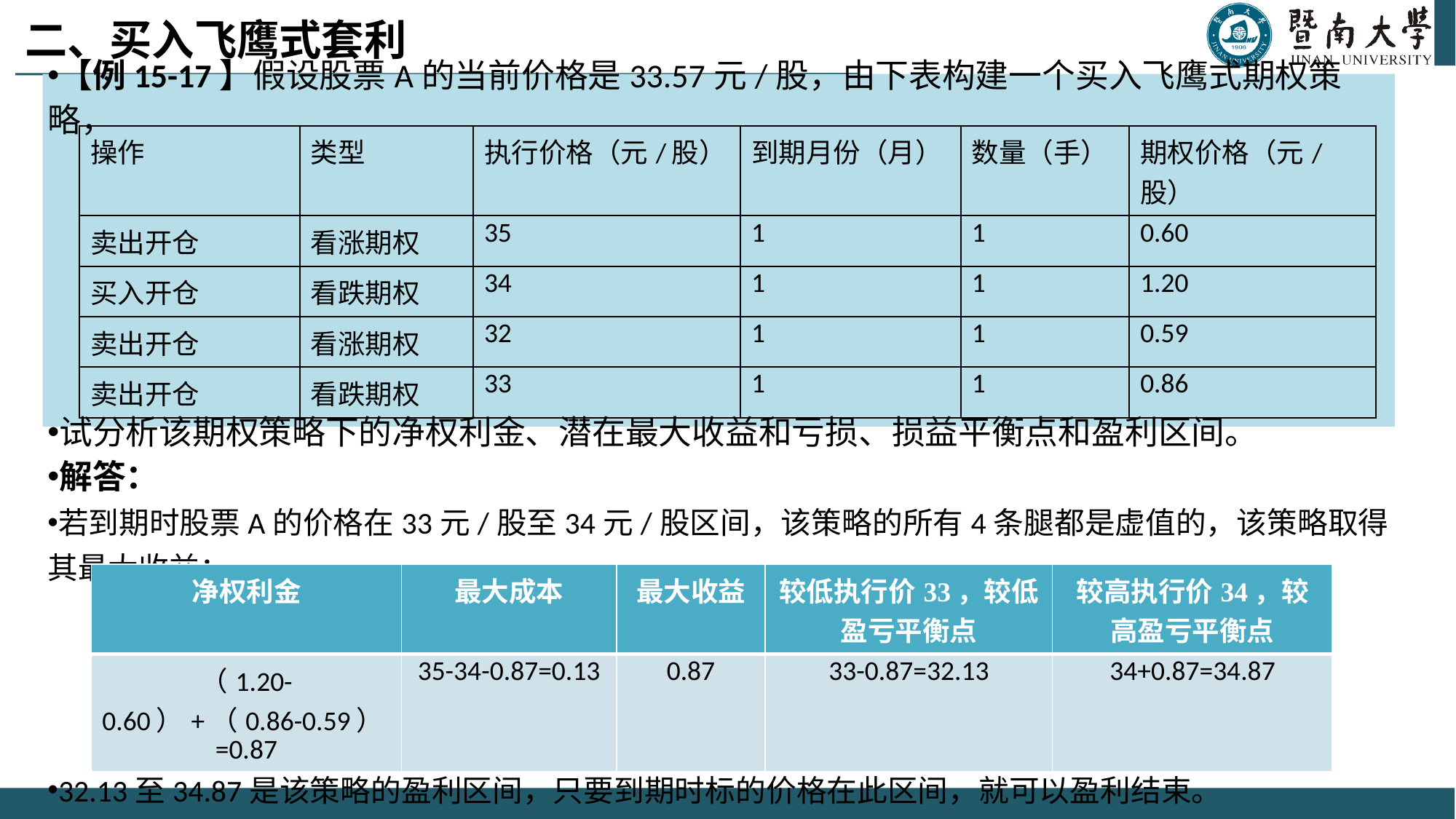

二、买入飞鹰式套利

【例15-17】假设股票A的当前价格是33.57元/股，由下表构建一个买入飞鹰式期权策略，

试分析该期权策略下的净权利金、潜在最大收益和亏损、损益平衡点和盈利区间。
解答：
若到期时股票A的价格在33元/股至34元/股区间，该策略的所有4条腿都是虚值的，该策略取得其最大收益；

32.13至34.87是该策略的盈利区间，只要到期时标的价格在此区间，就可以盈利结束。

| 操作 | 类型 | 执行价格（元/股） | 到期月份（月） | 数量（手） | 期权价格（元/股） |
| --- | --- | --- | --- | --- | --- |
| 卖出开仓 | 看涨期权 | 35 | 1 | 1 | 0.60 |
| 买入开仓 | 看跌期权 | 34 | 1 | 1 | 1.20 |
| 卖出开仓 | 看涨期权 | 32 | 1 | 1 | 0.59 |
| 卖出开仓 | 看跌期权 | 33 | 1 | 1 | 0.86 |
| 净权利金 | 最大成本 | 最大收益 | 较低执行价33，较低盈亏平衡点 | 较高执行价34，较高盈亏平衡点 |
| --- | --- | --- | --- | --- |
| （1.20-0.60）+（0.86-0.59）=0.87 | 35-34-0.87=0.13 | 0.87 | 33-0.87=32.13 | 34+0.87=34.87 |